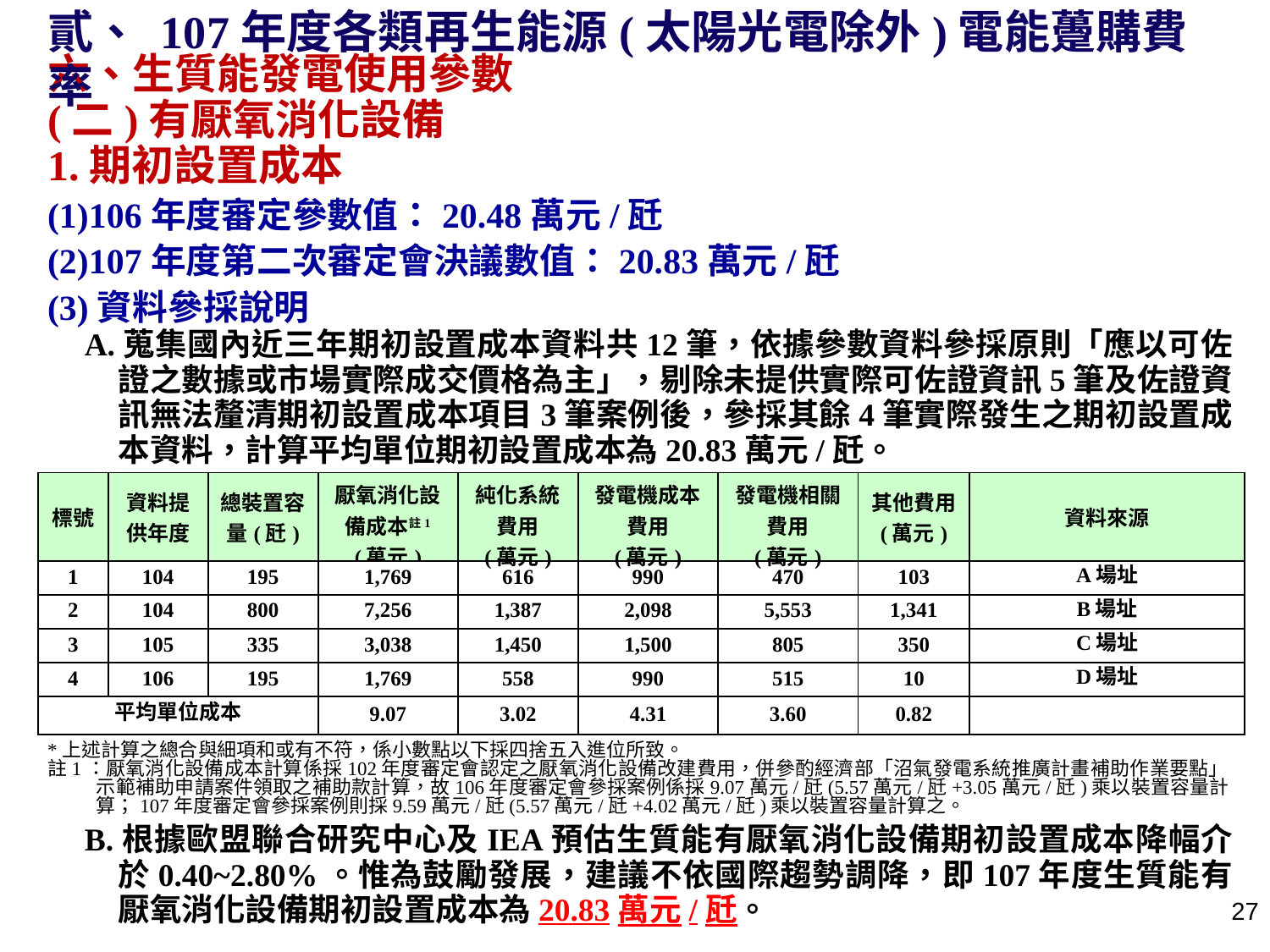

貳、 107年度各類再生能源(太陽光電除外)電能躉購費率
六、生質能發電使用參數
(二)有厭氧消化設備
1.期初設置成本
(1)106年度審定參數值：20.48萬元/瓩
(2)107年度第二次審定會決議數值：20.83萬元/瓩
(3)資料參採說明
A.蒐集國內近三年期初設置成本資料共12筆，依據參數資料參採原則「應以可佐證之數據或市場實際成交價格為主」，剔除未提供實際可佐證資訊5筆及佐證資訊無法釐清期初設置成本項目3筆案例後，參採其餘4筆實際發生之期初設置成本資料，計算平均單位期初設置成本為20.83萬元/瓩。
| 標號 | 資料提供年度 | 總裝置容量(瓩) | 厭氧消化設備成本註1 (萬元) | 純化系統 費用 (萬元) | 發電機成本費用 (萬元) | 發電機相關費用 (萬元) | 其他費用 (萬元) | 資料來源 |
| --- | --- | --- | --- | --- | --- | --- | --- | --- |
| 1 | 104 | 195 | 1,769 | 616 | 990 | 470 | 103 | A場址 |
| 2 | 104 | 800 | 7,256 | 1,387 | 2,098 | 5,553 | 1,341 | B場址 |
| 3 | 105 | 335 | 3,038 | 1,450 | 1,500 | 805 | 350 | C場址 |
| 4 | 106 | 195 | 1,769 | 558 | 990 | 515 | 10 | D場址 |
| 平均單位成本 |  |  | 9.07 | 3.02 | 4.31 | 3.60 | 0.82 |  |
*上述計算之總合與細項和或有不符，係小數點以下採四捨五入進位所致。
註1：厭氧消化設備成本計算係採102年度審定會認定之厭氧消化設備改建費用，併參酌經濟部「沼氣發電系統推廣計畫補助作業要點」示範補助申請案件領取之補助款計算，故106年度審定會參採案例係採9.07萬元/瓩(5.57萬元/瓩+3.05萬元/瓩)乘以裝置容量計算；107年度審定會參採案例則採9.59萬元/瓩(5.57萬元/瓩+4.02萬元/瓩)乘以裝置容量計算之。
B.根據歐盟聯合研究中心及IEA預估生質能有厭氧消化設備期初設置成本降幅介於0.40~2.80%。惟為鼓勵發展，建議不依國際趨勢調降，即107年度生質能有厭氧消化設備期初設置成本為20.83萬元/瓩。
27